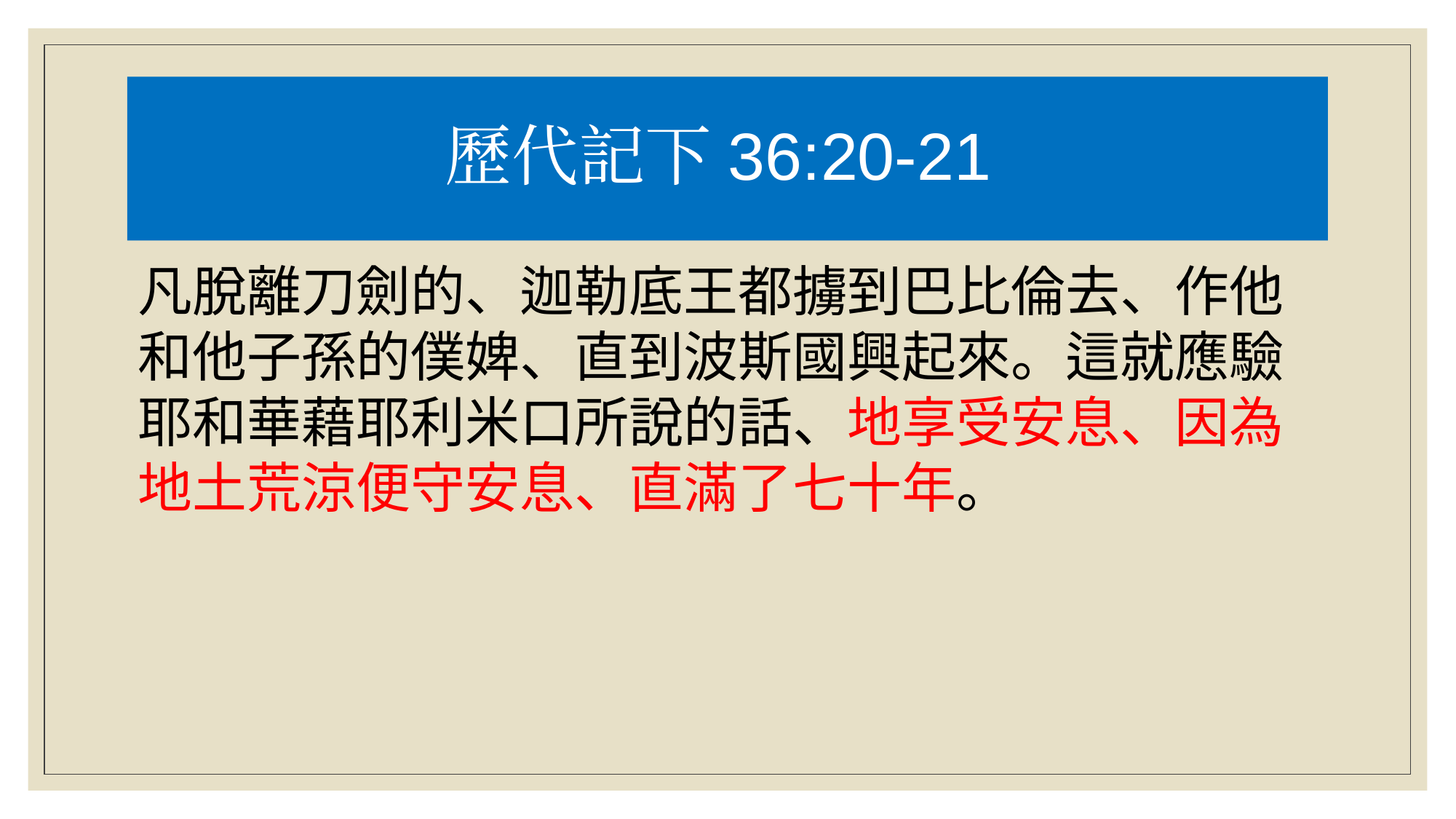

# 歷代記下36:20-21
凡脫離刀劍的、迦勒底王都擄到巴比倫去、作他和他子孫的僕婢、直到波斯國興起來。這就應驗耶和華藉耶利米口所說的話、地享受安息、因為地土荒涼便守安息、直滿了七十年。